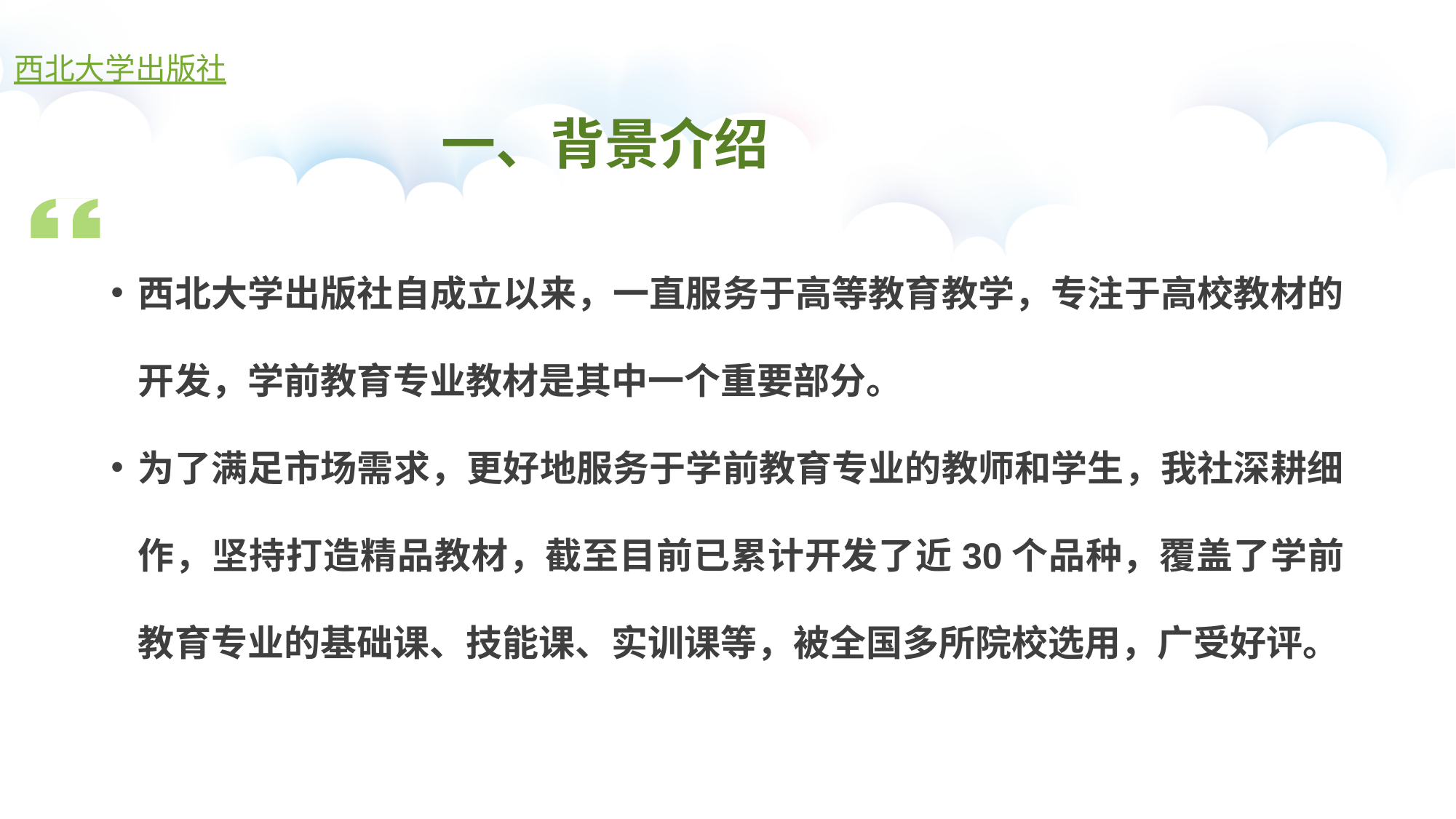

西北大学出版社
# 一、背景介绍

西北大学出版社自成立以来，一直服务于高等教育教学，专注于高校教材的开发，学前教育专业教材是其中一个重要部分。
为了满足市场需求，更好地服务于学前教育专业的教师和学生，我社深耕细作，坚持打造精品教材，截至目前已累计开发了近30个品种，覆盖了学前教育专业的基础课、技能课、实训课等，被全国多所院校选用，广受好评。